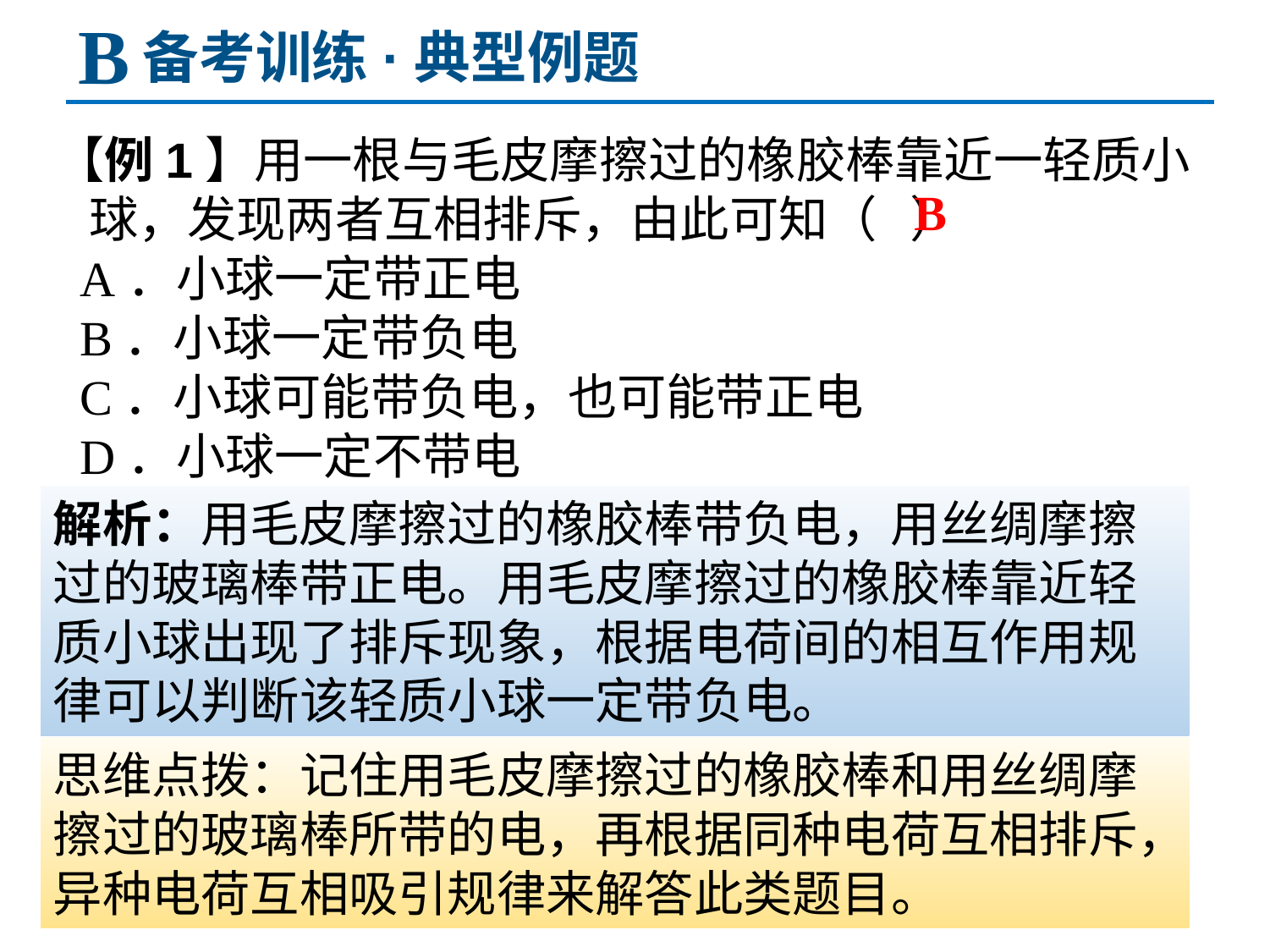

B
备考训练·典型例题
【例1】用一根与毛皮摩擦过的橡胶棒靠近一轻质小
  球，发现两者互相排斥，由此可知（   ）
  A．小球一定带正电
  B．小球一定带负电
  C．小球可能带负电，也可能带正电
  D．小球一定不带电
B
解析：用毛皮摩擦过的橡胶棒带负电，用丝绸摩擦过的玻璃棒带正电。用毛皮摩擦过的橡胶棒靠近轻质小球出现了排斥现象，根据电荷间的相互作用规律可以判断该轻质小球一定带负电。
思维点拨：记住用毛皮摩擦过的橡胶棒和用丝绸摩擦过的玻璃棒所带的电，再根据同种电荷互相排斥，异种电荷互相吸引规律来解答此类题目。